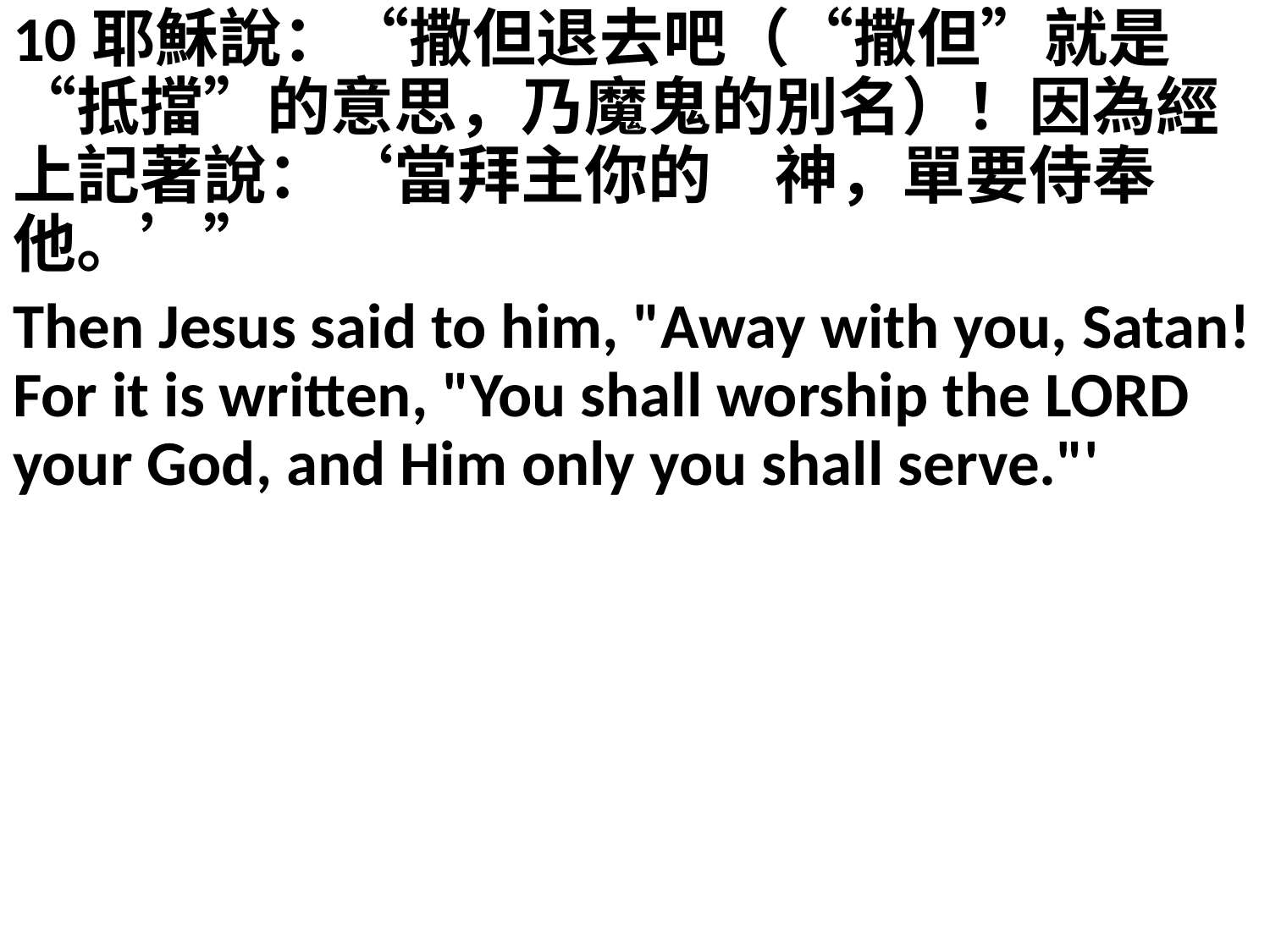

10耶穌說：“撒但退去吧（“撒但”就是“抵擋”的意思，乃魔鬼的別名）！因為經上記著說：‘當拜主你的　神，單要侍奉他。’”
Then Jesus said to him, "Away with you, Satan! For it is written, "You shall worship the LORD your God, and Him only you shall serve."'